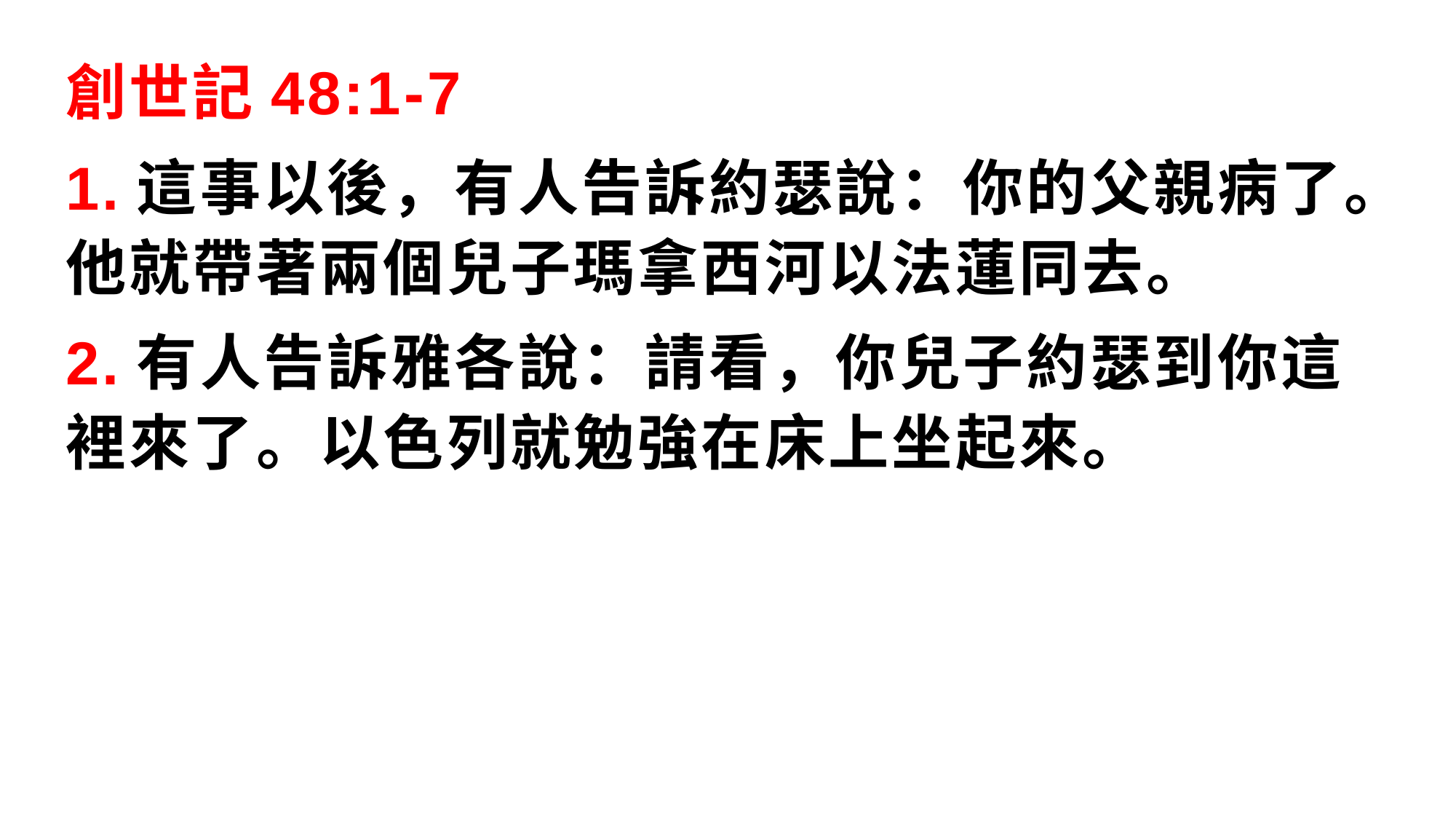

創世記48:1-7
1.這事以後，有人告訴約瑟說：你的父親病了。他就帶著兩個兒子瑪拿西河以法蓮同去。
2.有人告訴雅各說：請看，你兒子約瑟到你這裡來了。以色列就勉強在床上坐起來。